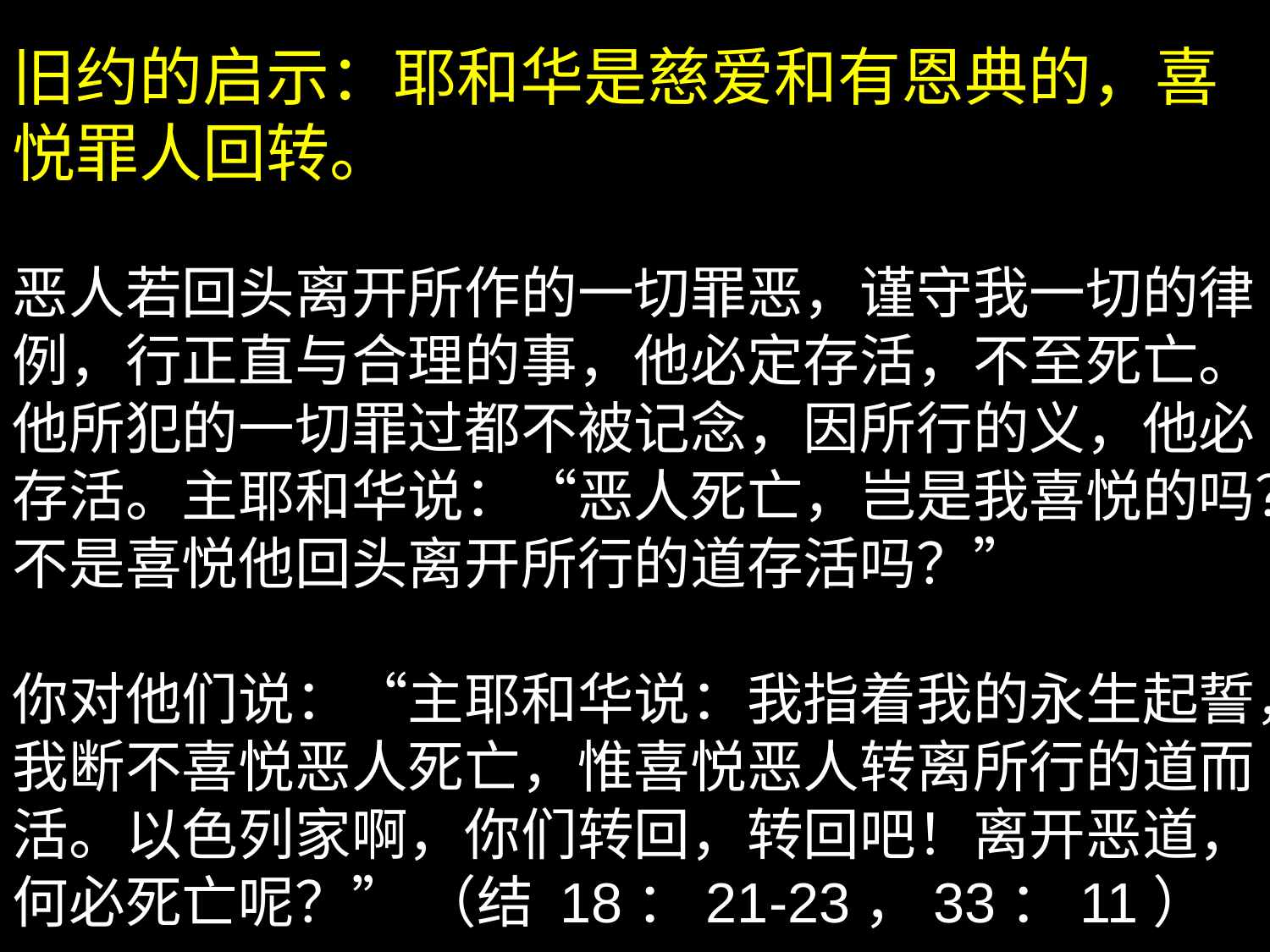

旧约的启示：耶和华是慈爱和有恩典的，喜悦罪人回转。

恶人若回头离开所作的一切罪恶，谨守我一切的律例，行正直与合理的事，他必定存活，不至死亡。他所犯的一切罪过都不被记念，因所行的义，他必存活。主耶和华说：“恶人死亡，岂是我喜悦的吗？不是喜悦他回头离开所行的道存活吗？”

你对他们说：“主耶和华说：我指着我的永生起誓，我断不喜悦恶人死亡，惟喜悦恶人转离所行的道而活。以色列家啊，你们转回，转回吧！离开恶道，何必死亡呢？” （结 18：21-23，33：11）